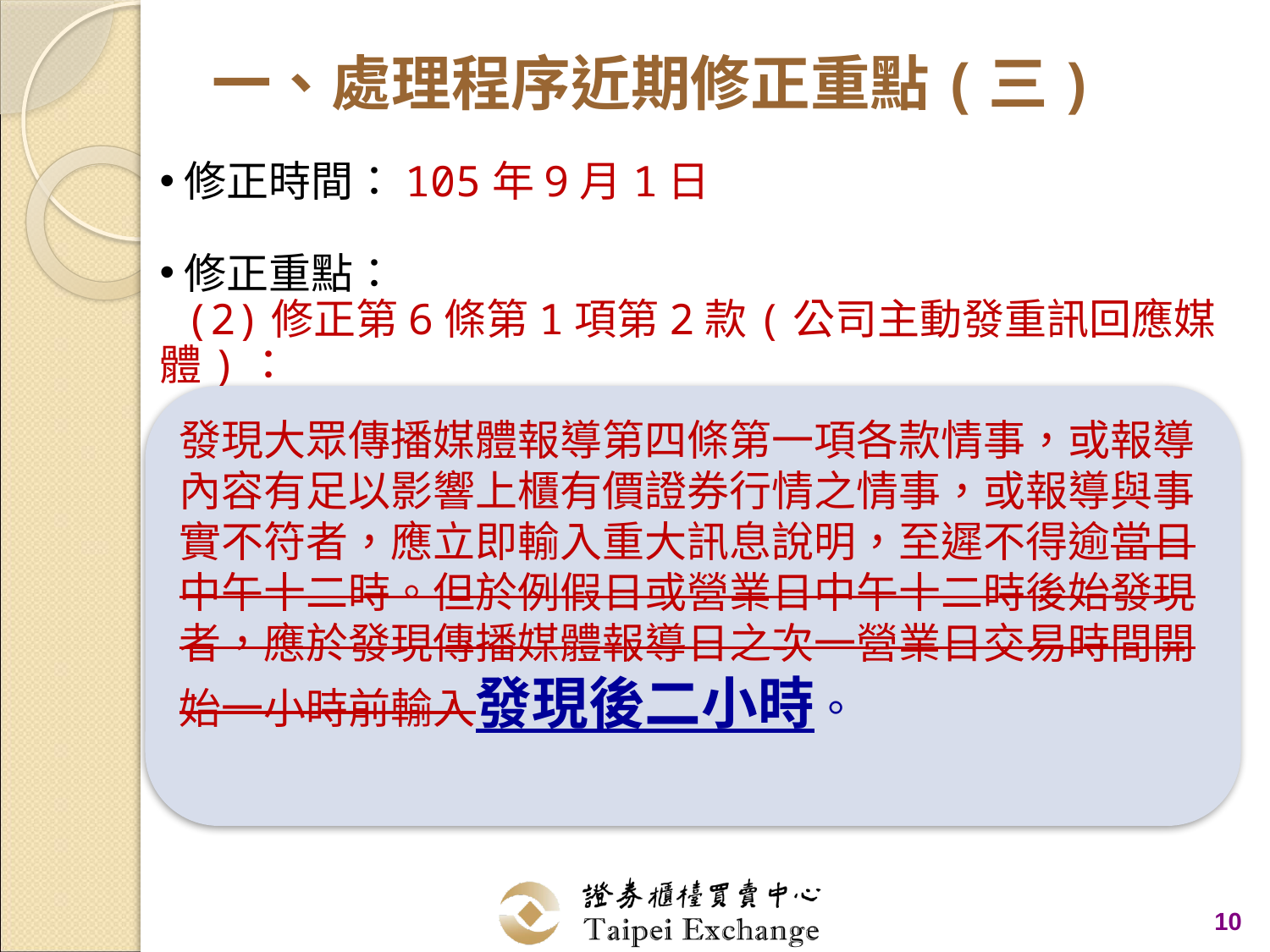

# 一、處理程序近期修正重點(三)
修正時間：105年9月1日
修正重點：
 (2)修正第6條第1項第2款(公司主動發重訊回應媒體)：
發現大眾傳播媒體報導第四條第一項各款情事，或報導內容有足以影響上櫃有價證券行情之情事，或報導與事實不符者，應立即輸入重大訊息說明，至遲不得逾當日中午十二時。但於例假日或營業日中午十二時後始發現者，應於發現傳播媒體報導日之次一營業日交易時間開始一小時前輸入發現後二小時。

10